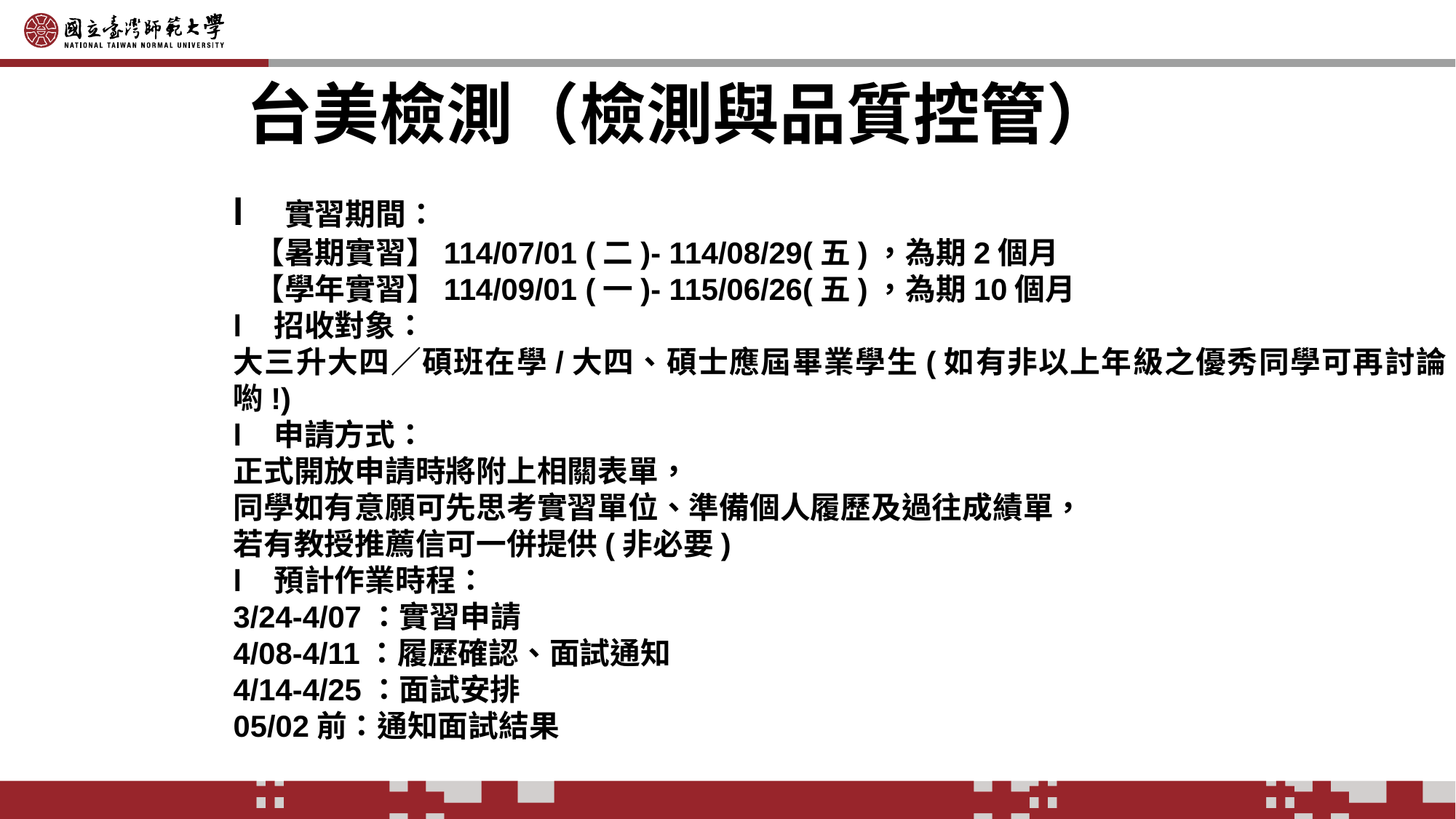

# 台美檢測（檢測與品質控管）
l   實習期間：
  【暑期實習】114/07/01 (二)- 114/08/29(五)，為期2個月
  【學年實習】114/09/01 (一)- 115/06/26(五)，為期10個月
l   招收對象：
大三升大四／碩班在學/大四、碩士應屆畢業學生(如有非以上年級之優秀同學可再討論喲!)
l   申請方式：
正式開放申請時將附上相關表單，
同學如有意願可先思考實習單位、準備個人履歷及過往成績單，
若有教授推薦信可一併提供(非必要)
l   預計作業時程：
3/24-4/07：實習申請
4/08-4/11：履歷確認、面試通知
4/14-4/25：面試安排
05/02前：通知面試結果